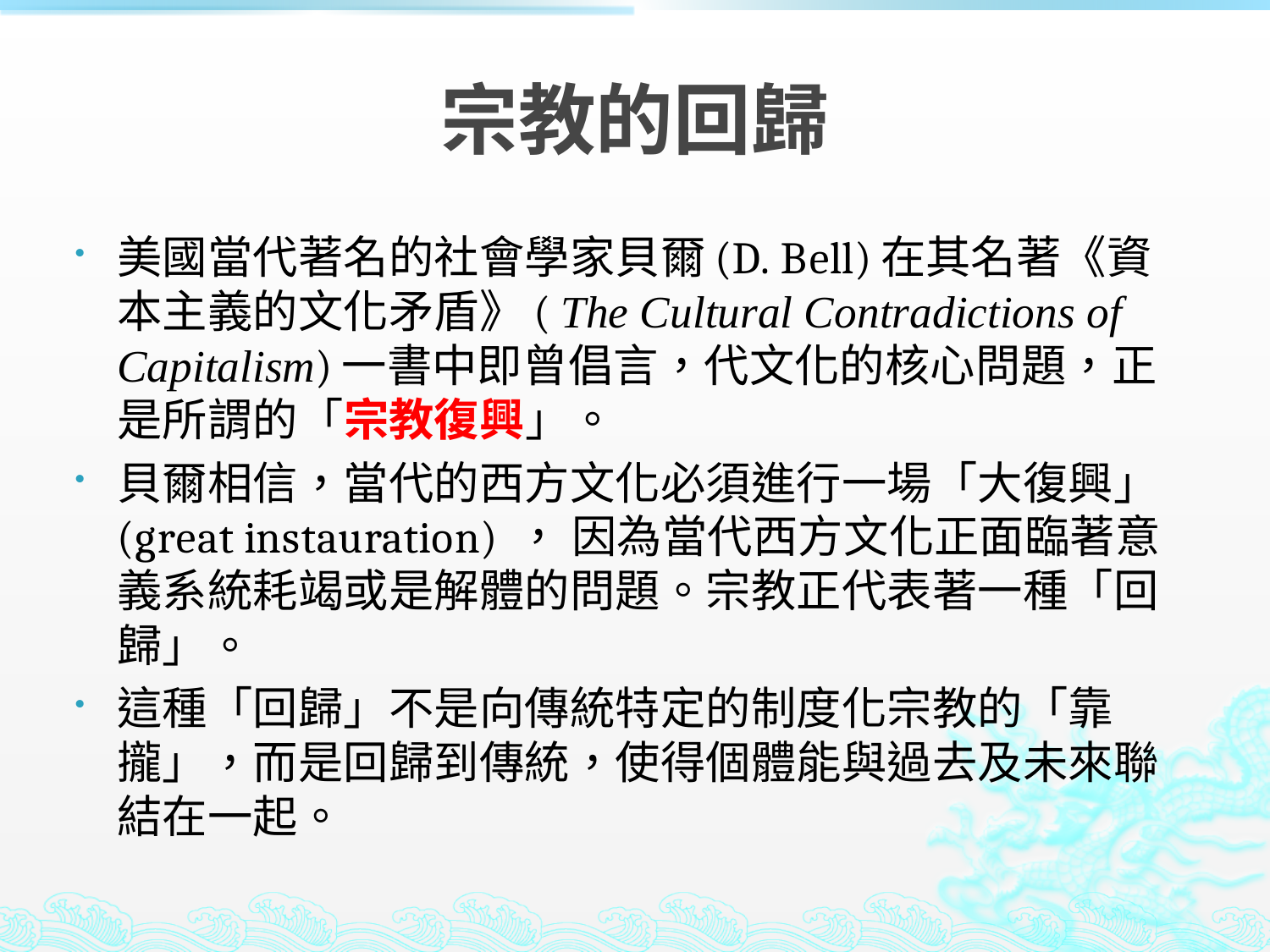

# 宗教的回歸
美國當代著名的社會學家貝爾(D. Bell)在其名著《資本主義的文化矛盾》( The Cultural Contradictions of Capitalism)一書中即曾倡言，代文化的核心問題，正是所謂的「宗教復興」。
貝爾相信，當代的西方文化必須進行一場「大復興」(great instauration) ， 因為當代西方文化正面臨著意義系統耗竭或是解體的問題。宗教正代表著一種「回歸」。
這種「回歸」不是向傳統特定的制度化宗教的「靠攏」，而是回歸到傳統，使得個體能與過去及未來聯結在一起。